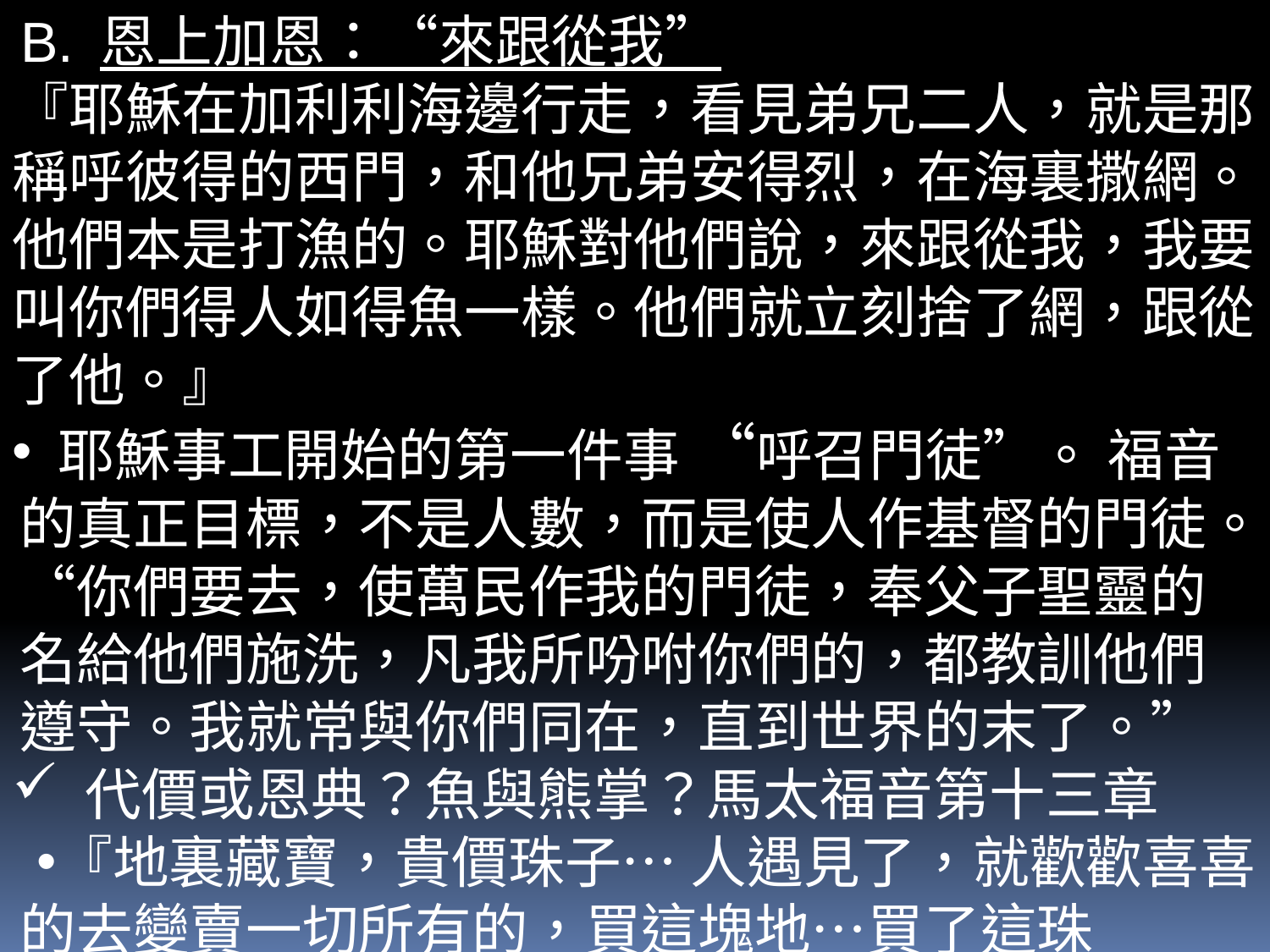

恩上加恩：“來跟從我”
『耶穌在加利利海邊行走，看見弟兄二人，就是那稱呼彼得的西門，和他兄弟安得烈，在海裏撒網。他們本是打漁的。耶穌對他們說，來跟從我，我要叫你們得人如得魚一樣。他們就立刻捨了網，跟從了他。』
 耶穌事工開始的第一件事 “呼召門徒”。 福音的真正目標，不是人數，而是使人作基督的門徒。“你們要去，使萬民作我的門徒，奉父子聖靈的名給他們施洗，凡我所吩咐你們的，都教訓他們遵守。我就常與你們同在，直到世界的末了。”
 代價或恩典？魚與熊掌？馬太福音第十三章
『地裏藏寶，貴價珠子… 人遇見了，就歡歡喜喜的去變賣一切所有的，買這塊地…買了這珠子。』